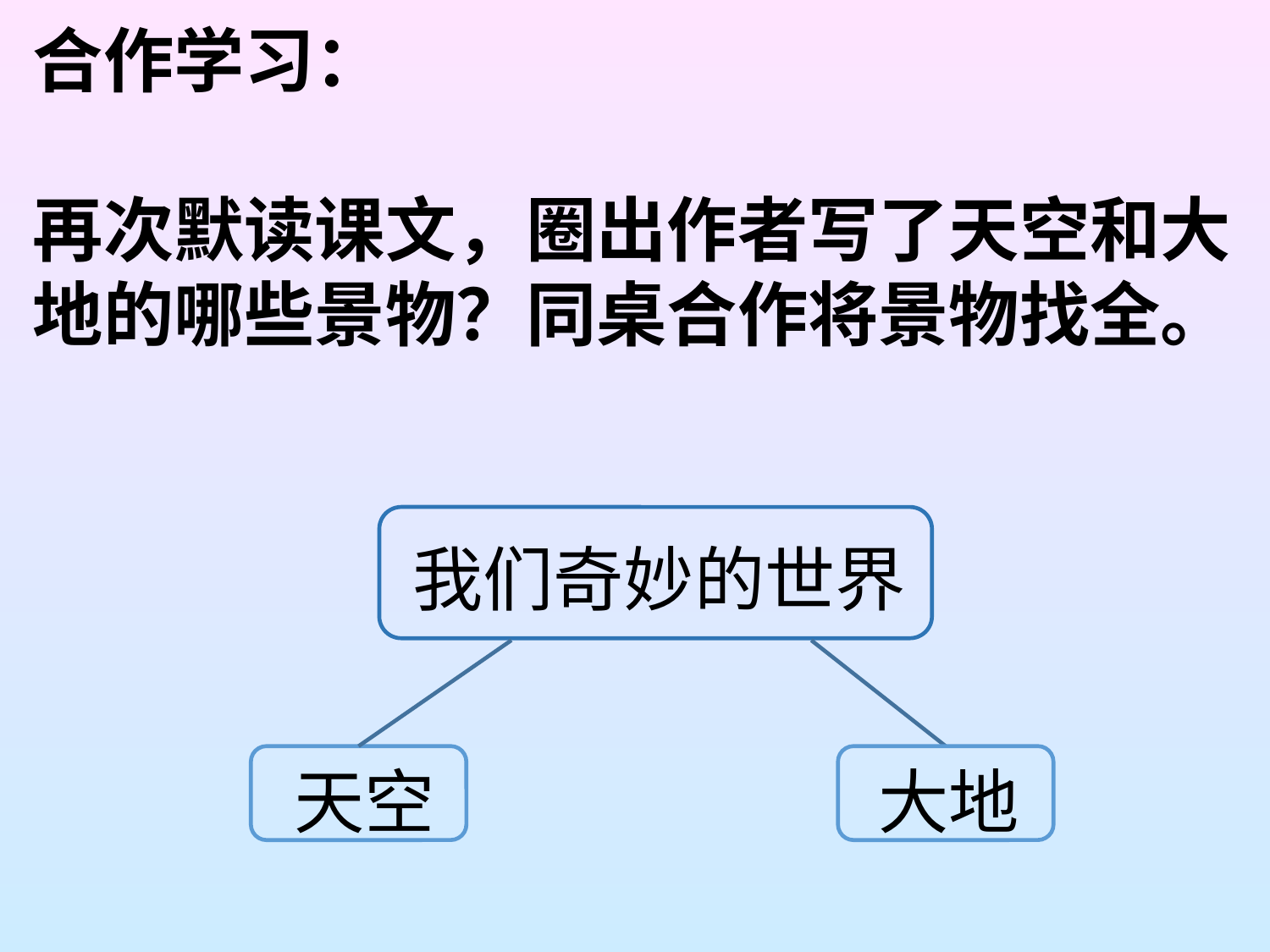

合作学习：

再次默读课文，圈出作者写了天空和大地的哪些景物？同桌合作将景物找全。

我们奇妙的世界

天空

大地